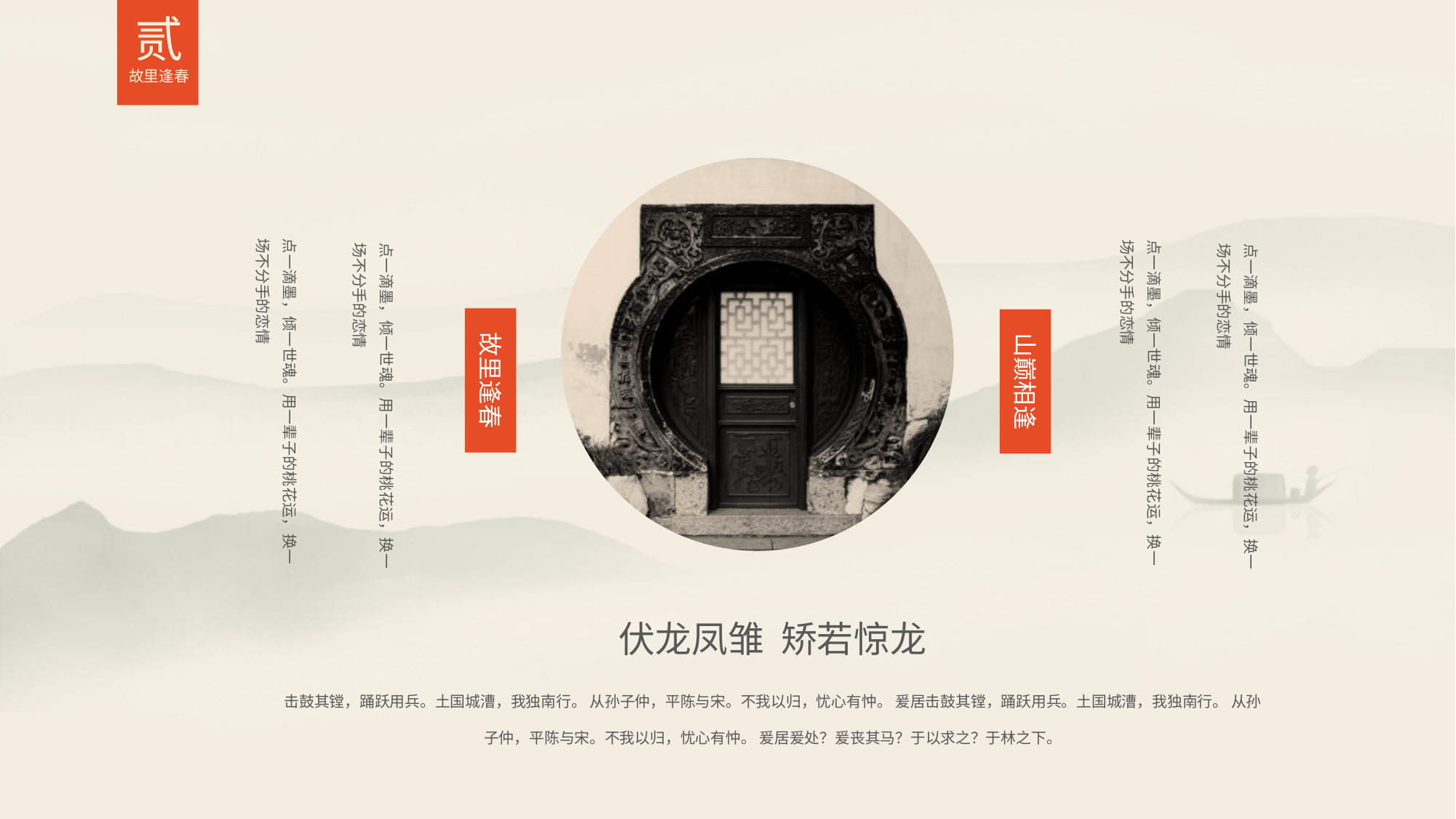

贰
故里逢春

点一滴墨，倾一世魂。用一辈子的桃花运，换一场不分手的恋情
点一滴墨，倾一世魂。用一辈子的桃花运，换一场不分手的恋情
点一滴墨，倾一世魂。用一辈子的桃花运，换一场不分手的恋情
点一滴墨，倾一世魂。用一辈子的桃花运，换一场不分手的恋情
故里逢春
山巅相逢
伏龙凤雏  矫若惊龙
击鼓其镗，踊跃用兵。土国城漕，我独南行。 从孙子仲，平陈与宋。不我以归，忧心有忡。 爰居击鼓其镗，踊跃用兵。土国城漕，我独南行。 从孙子仲，平陈与宋。不我以归，忧心有忡。 爰居爰处？爰丧其马？于以求之？于林之下。